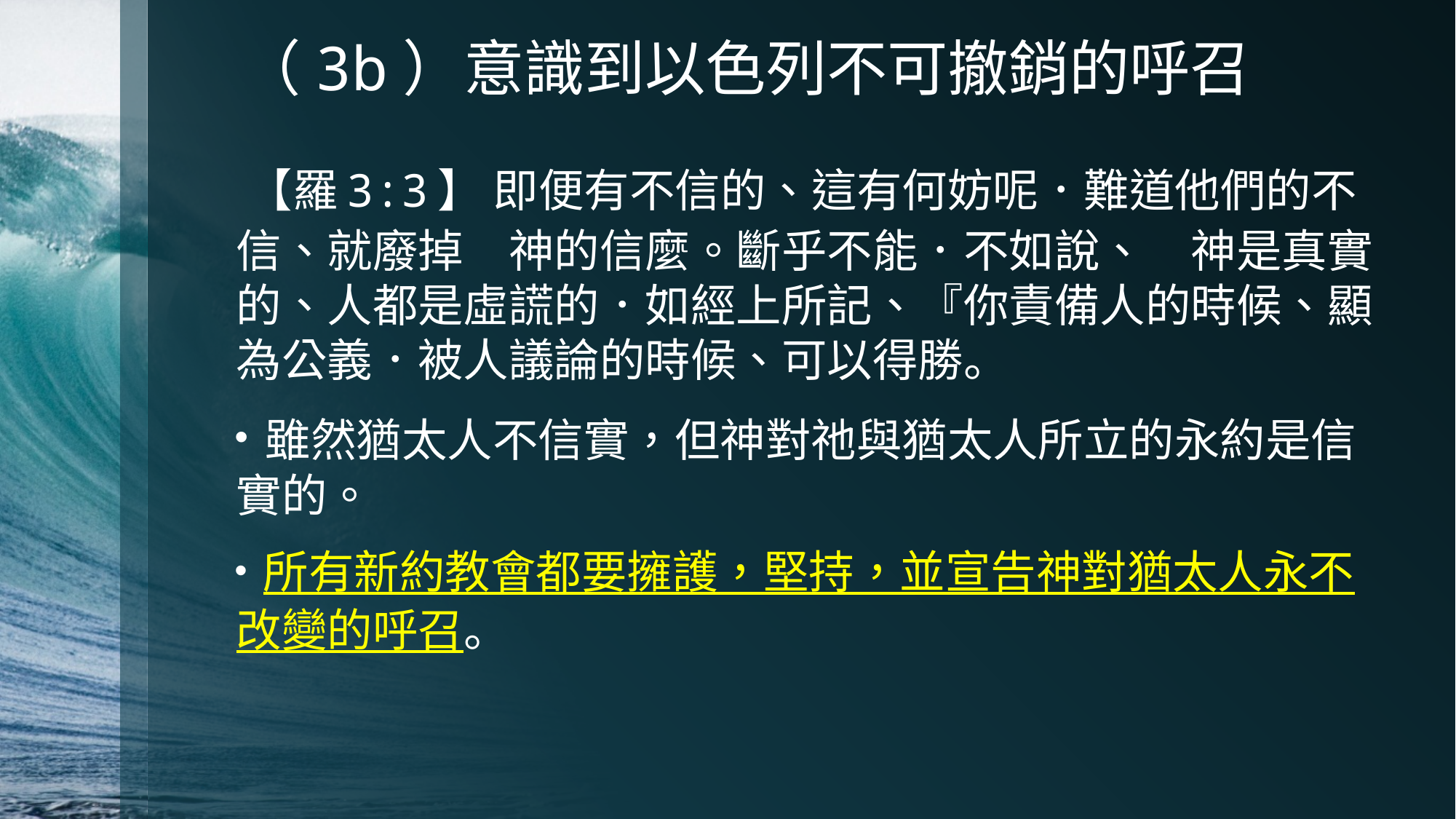

# （3b）意識到以色列不可撤銷的呼召
   【羅3:3】 即便有不信的、這有何妨呢．難道他們的不信、就廢掉　神的信麼。斷乎不能．不如說、　神是真實的、人都是虛謊的．如經上所記、『你責備人的時候、顯為公義．被人議論的時候、可以得勝。
 雖然猶太人不信實，但神對祂與猶太人所立的永約是信實的。
 所有新約教會都要擁護，堅持，並宣告神對猶太人永不改變的呼召。